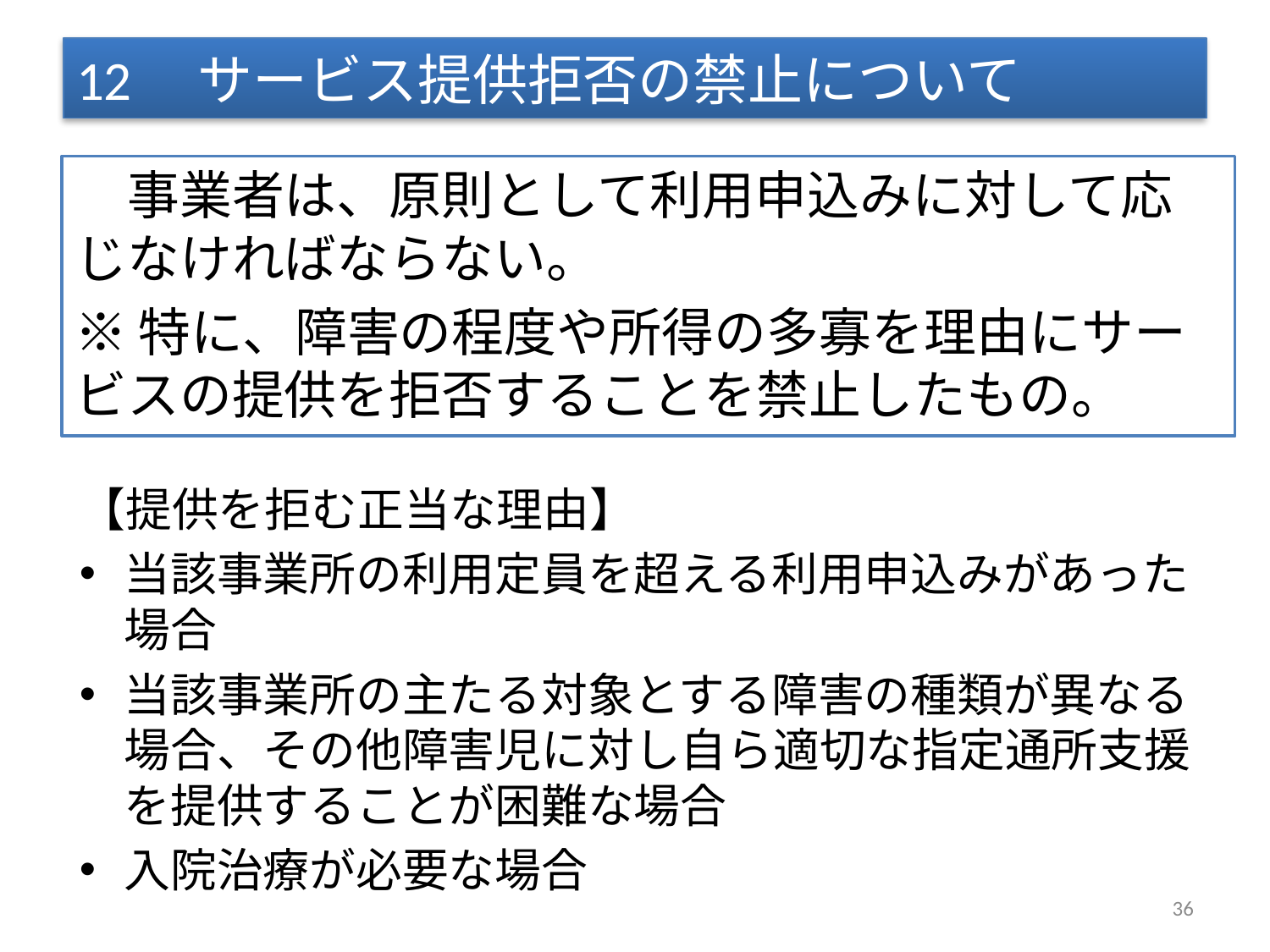

# 12　サービス提供拒否の禁止について
　事業者は、原則として利用申込みに対して応じなければならない。
※特に、障害の程度や所得の多寡を理由にサービスの提供を拒否することを禁止したもの。
【提供を拒む正当な理由】
当該事業所の利用定員を超える利用申込みがあった場合
当該事業所の主たる対象とする障害の種類が異なる場合、その他障害児に対し自ら適切な指定通所支援を提供することが困難な場合
入院治療が必要な場合
36